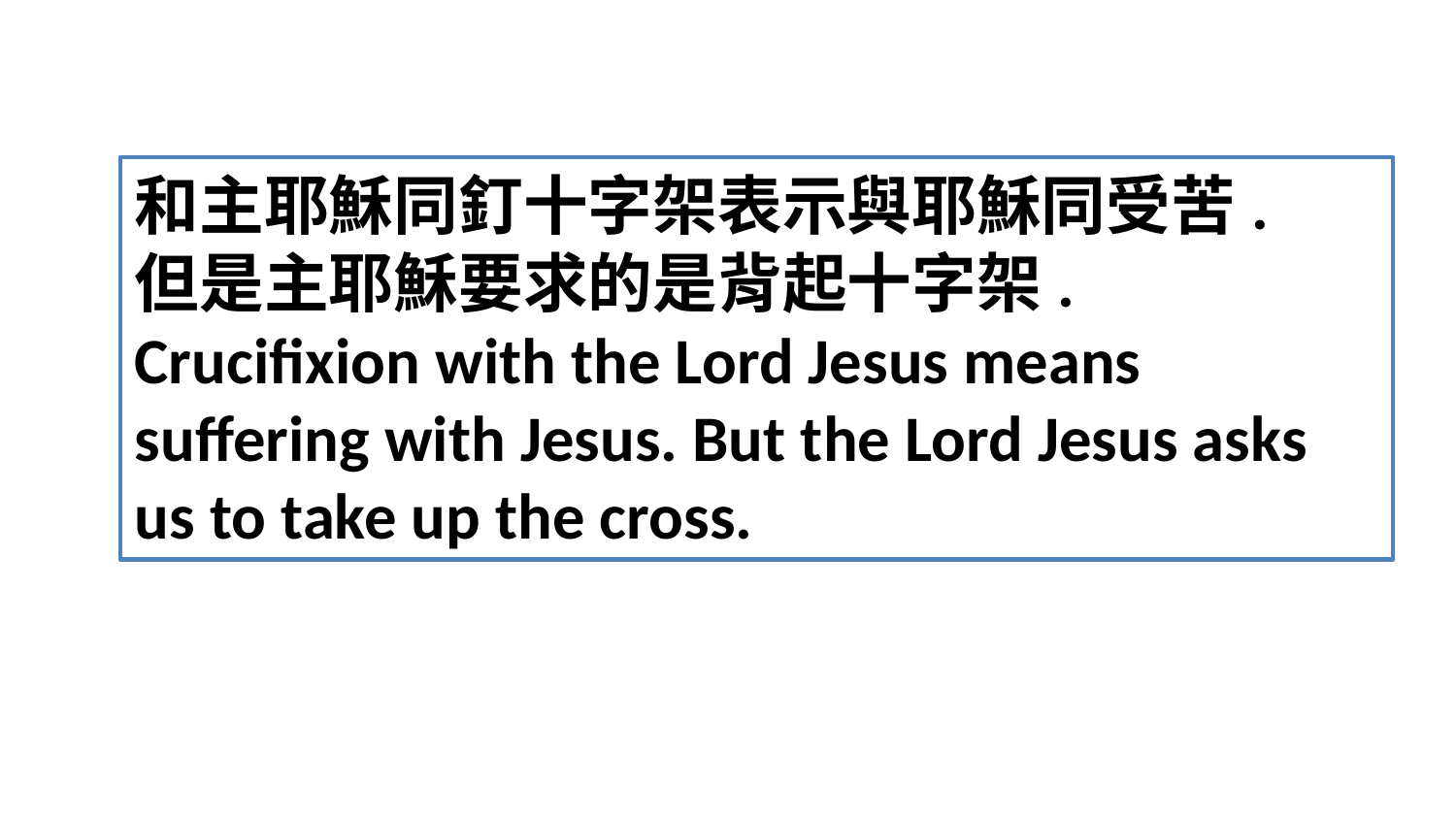

和主耶穌同釘十字架表示與耶穌同受苦.
但是主耶穌要求的是背起十字架.
Crucifixion with the Lord Jesus means suffering with Jesus. But the Lord Jesus asks us to take up the cross.